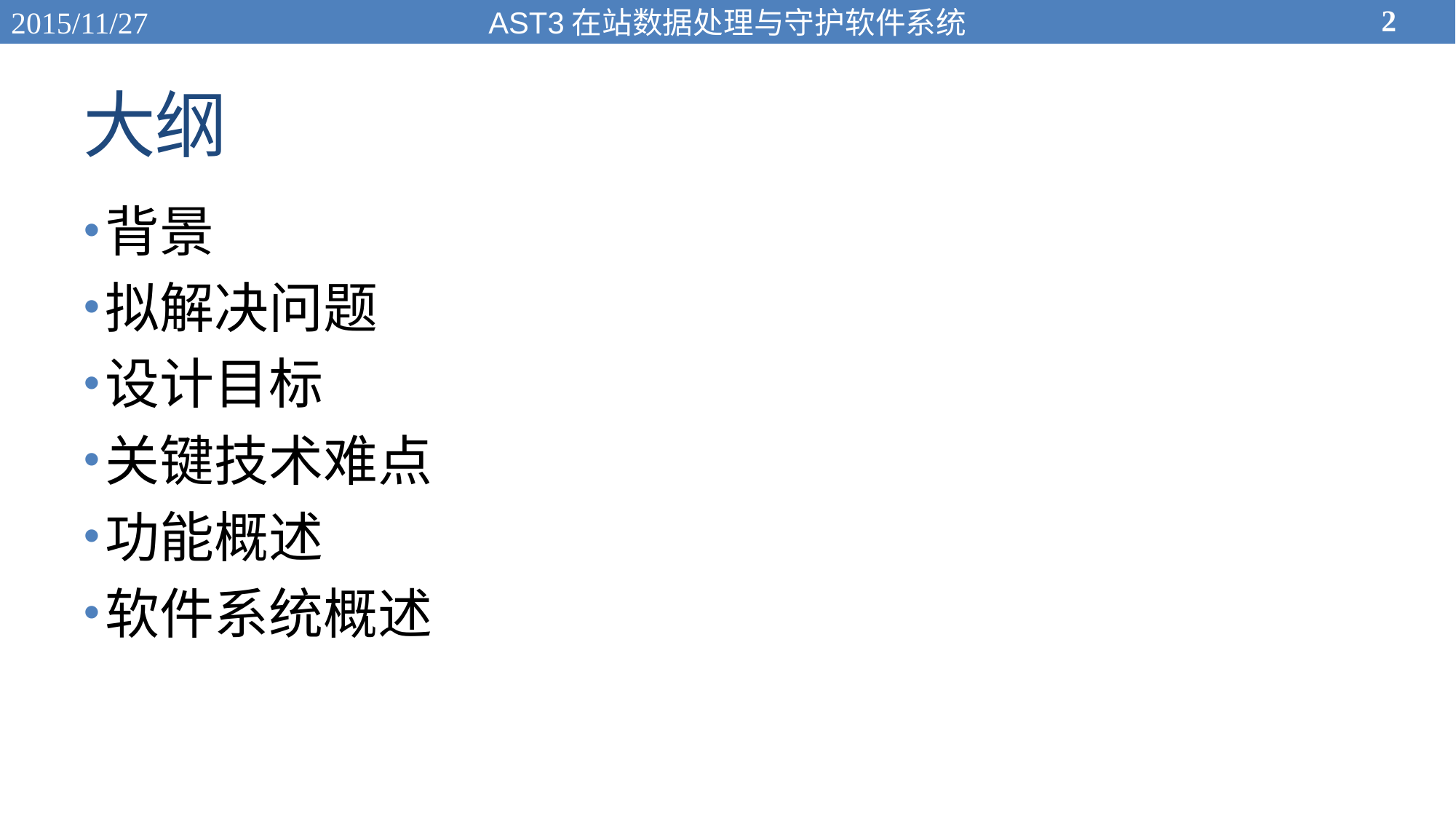

2
2015/11/27
AST3在站数据处理与守护软件系统
# 大纲
背景
拟解决问题
设计目标
关键技术难点
功能概述
软件系统概述